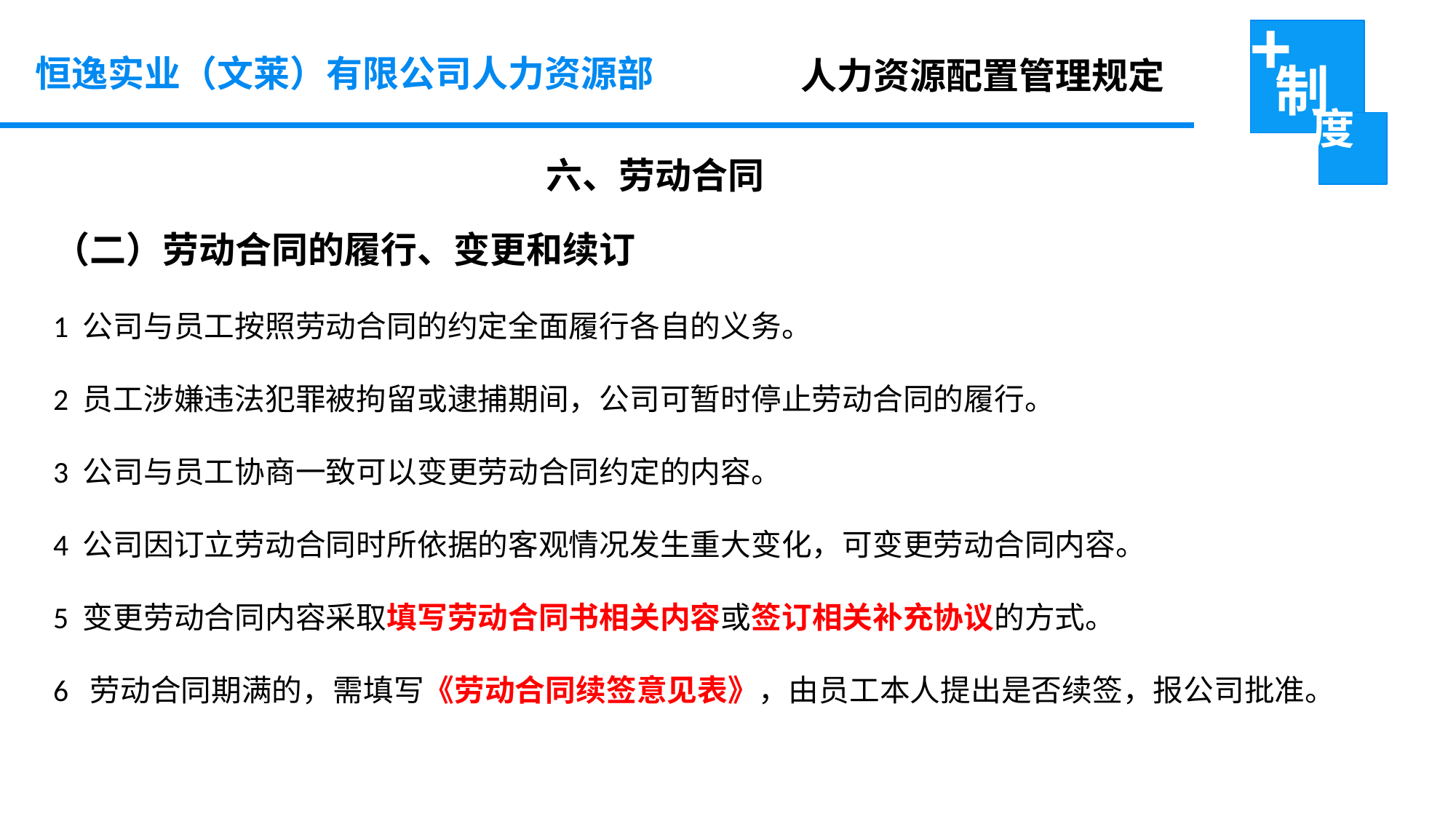

人力资源配置管理规定
恒逸实业（文莱）有限公司人力资源部
六、劳动合同
（二）劳动合同的履行、变更和续订
1 公司与员工按照劳动合同的约定全面履行各自的义务。
2 员工涉嫌违法犯罪被拘留或逮捕期间，公司可暂时停止劳动合同的履行。
3 公司与员工协商一致可以变更劳动合同约定的内容。
4 公司因订立劳动合同时所依据的客观情况发生重大变化，可变更劳动合同内容。
5 变更劳动合同内容采取填写劳动合同书相关内容或签订相关补充协议的方式。
6  劳动合同期满的，需填写《劳动合同续签意见表》，由员工本人提出是否续签，报公司批准。